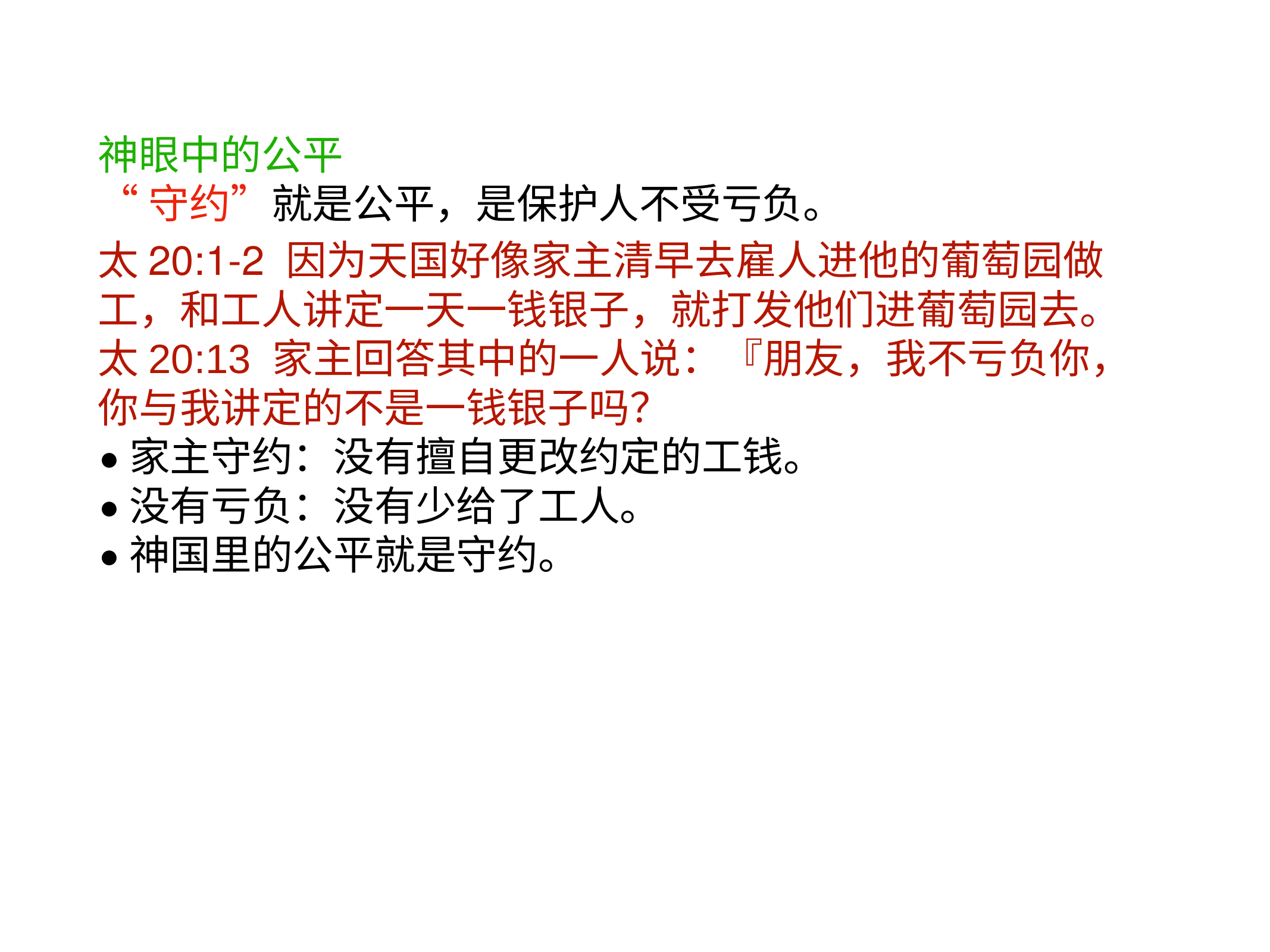

神眼中的公平
“守约”就是公平，是保护人不受亏负。
太20:1-2 因为天国好像家主清早去雇人进他的葡萄园做工，和工人讲定一天一钱银子，就打发他们进葡萄园去。
太20:13 家主回答其中的一人说：『朋友，我不亏负你，你与我讲定的不是一钱银子吗？
家主守约：没有擅自更改约定的工钱。
没有亏负：没有少给了工人。
神国里的公平就是守约。